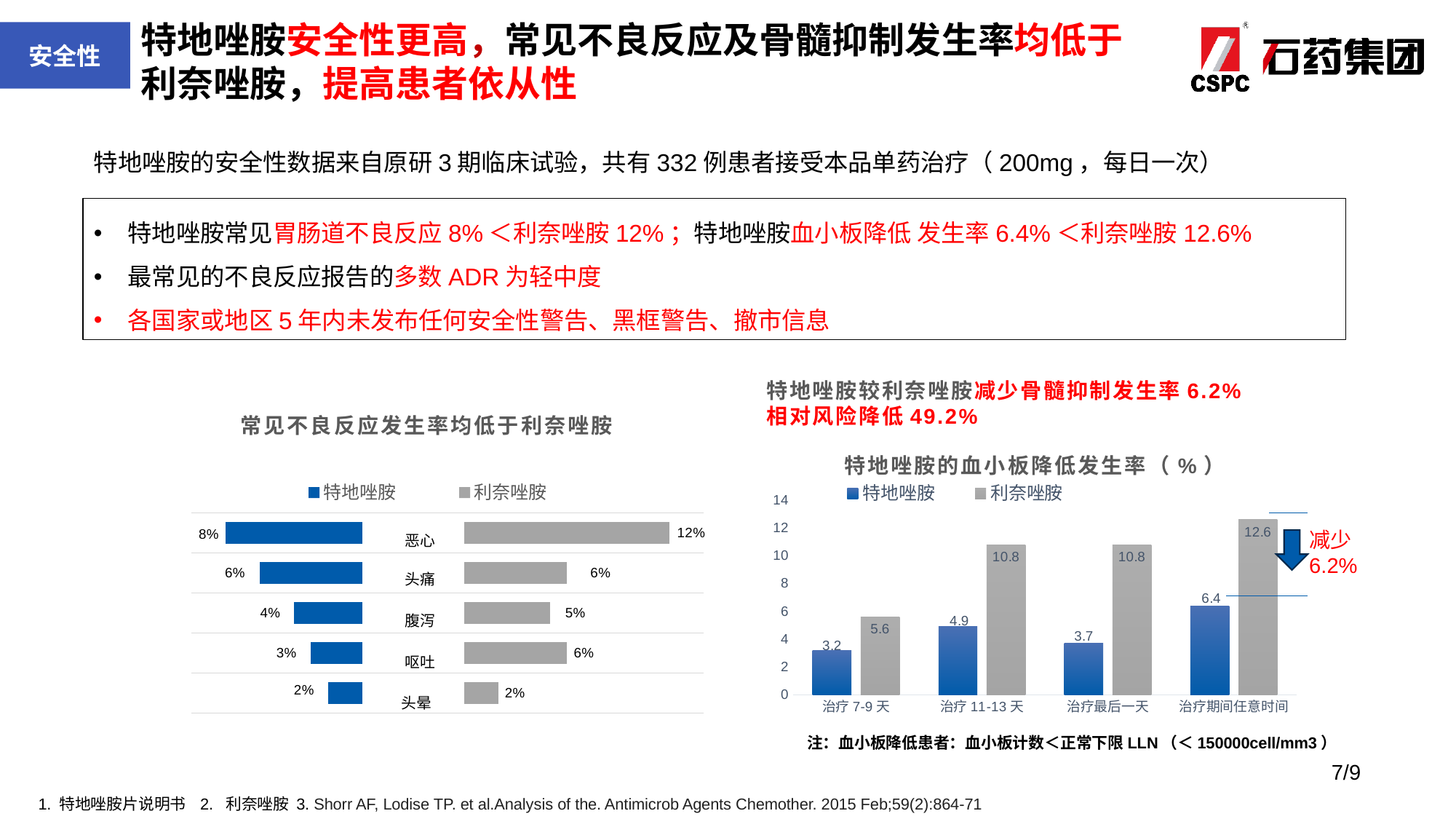

特地唑胺安全性更高，常见不良反应及骨髓抑制发生率均低于
利奈唑胺，提高患者依从性
安全性
特地唑胺的安全性数据来自原研3期临床试验，共有332例患者接受本品单药治疗（200mg，每日一次）
特地唑胺常见胃肠道不良反应8%＜利奈唑胺12%；特地唑胺血小板降低 发生率6.4%＜利奈唑胺12.6%
最常见的不良反应报告的多数ADR为轻中度
各国家或地区5年内未发布任何安全性警告、黑框警告、撤市信息
特地唑胺较利奈唑胺减少骨髓抑制发生率6.2%
相对风险降低49.2%

### Chart: 常见不良反应发生率均低于利奈唑胺

| Category | 特地唑胺 | 辅助列 | 利奈唑胺 |
|---|---|---|---|
| 头晕 | -0.02 | 0.06 | 0.02 |
| 呕吐 | -0.03 | 0.06 | 0.06 |
| 腹泻 | -0.04 | 0.06 | 0.05 |
| 头痛 | -0.06 | 0.06 | 0.06 |
| 恶心 | -0.08 | 0.06 | 0.12 |

### Chart: 特地唑胺的血小板降低发生率（%）

| Category | 特地唑胺 | 利奈唑胺 |
|---|---|---|
| 治疗7-9天 | 3.2 | 5.6 |
| 治疗11-13天 | 4.9 | 10.8 |
| 治疗最后一天 | 3.7 | 10.8 |
| 治疗期间任意时间 | 6.4 | 12.6 |
减少6.2%
恶心

头痛
腹泻
呕吐
头晕
注：血小板降低患者：血小板计数＜正常下限LLN（＜150000cell/mm3）
7/9
1. 特地唑胺片说明书   2.  利奈唑胺 3. Shorr AF, Lodise TP. et al.Analysis of the. Antimicrob Agents Chemother. 2015 Feb;59(2):864-71